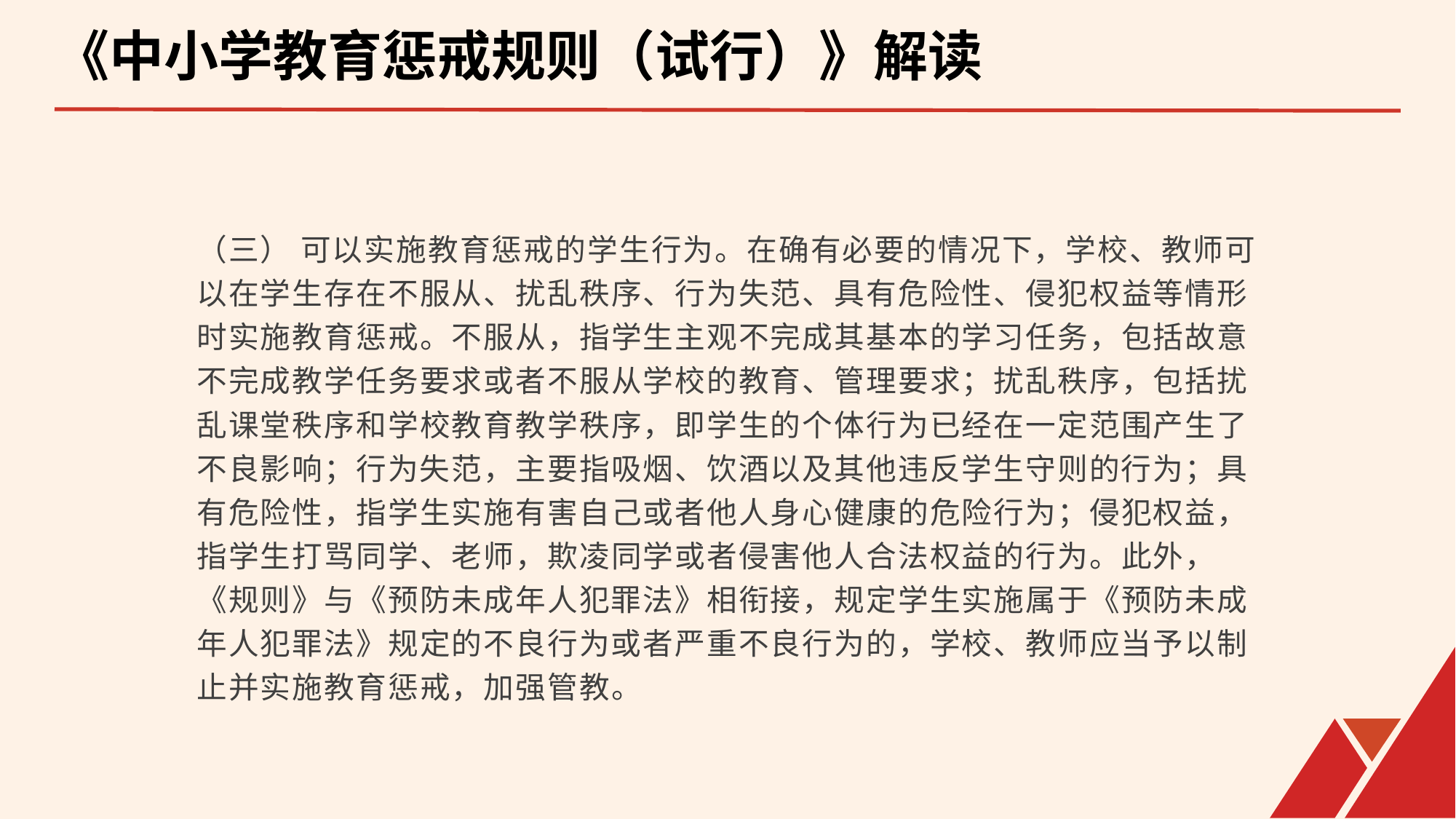

《中小学教育惩戒规则（试行）》解读
（三） 可以实施教育惩戒的学生行为。在确有必要的情况下，学校、教师可以在学生存在不服从、扰乱秩序、行为失范、具有危险性、侵犯权益等情形时实施教育惩戒。不服从，指学生主观不完成其基本的学习任务，包括故意不完成教学任务要求或者不服从学校的教育、管理要求；扰乱秩序，包括扰乱课堂秩序和学校教育教学秩序，即学生的个体行为已经在一定范围产生了不良影响；行为失范，主要指吸烟、饮酒以及其他违反学生守则的行为；具有危险性，指学生实施有害自己或者他人身心健康的危险行为；侵犯权益，指学生打骂同学、老师，欺凌同学或者侵害他人合法权益的行为。此外，《规则》与《预防未成年人犯罪法》相衔接，规定学生实施属于《预防未成年人犯罪法》规定的不良行为或者严重不良行为的，学校、教师应当予以制止并实施教育惩戒，加强管教。